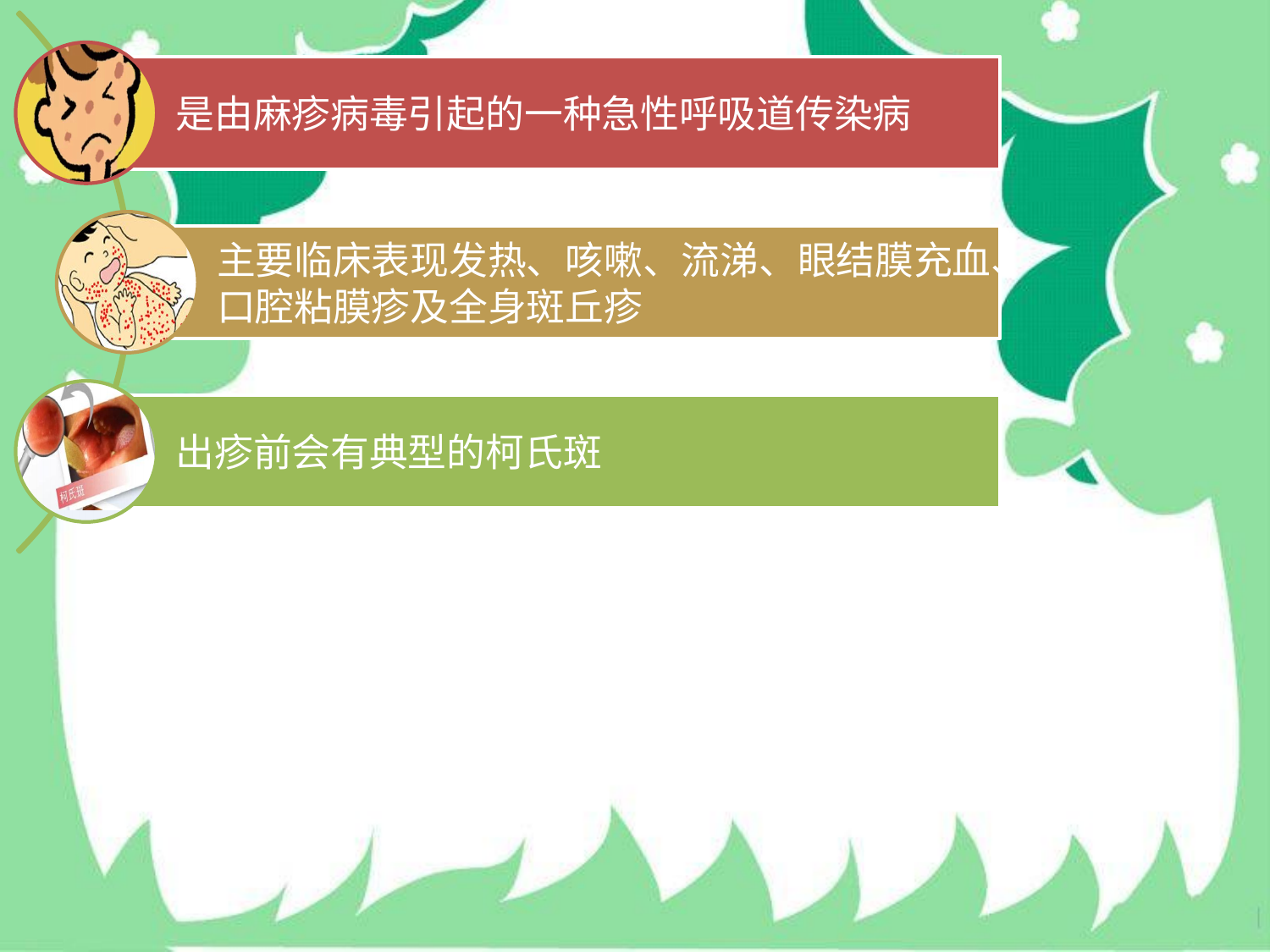

# 麻疹
是由麻疹病毒引起的一种急性呼吸道传染病
主要临床表现发热、咳嗽、流涕、眼结膜充血、口腔粘膜疹及全身斑丘疹
出疹前会有典型的柯氏斑